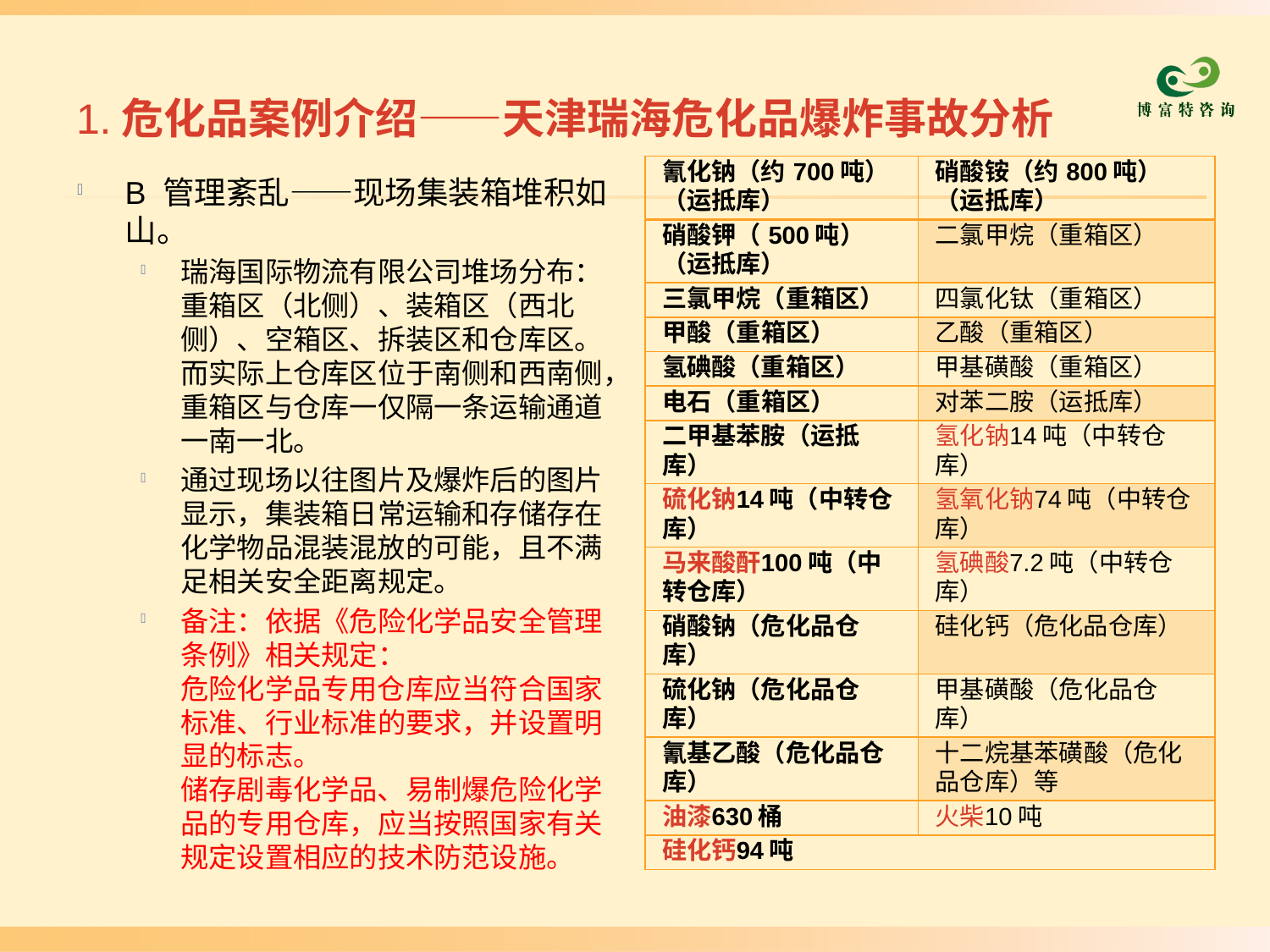

# 1.危化品案例介绍——天津瑞海危化品爆炸事故分析
| 氰化钠（约700吨）（运抵库） | 硝酸铵（约800吨）（运抵库） |
| --- | --- |
| 硝酸钾（500吨）（运抵库） | 二氯甲烷（重箱区） |
| 三氯甲烷（重箱区） | 四氯化钛（重箱区） |
| 甲酸（重箱区） | 乙酸（重箱区） |
| 氢碘酸（重箱区） | 甲基磺酸（重箱区） |
| 电石（重箱区） | 对苯二胺（运抵库） |
| 二甲基苯胺（运抵库） | 氢化钠14吨（中转仓库） |
| 硫化钠14吨（中转仓库） | 氢氧化钠74吨（中转仓库） |
| 马来酸酐100吨（中转仓库） | 氢碘酸7.2吨（中转仓库） |
| 硝酸钠（危化品仓库） | 硅化钙（危化品仓库） |
| 硫化钠（危化品仓库） | 甲基磺酸（危化品仓库） |
| 氰基乙酸（危化品仓库） | 十二烷基苯磺酸（危化品仓库）等 |
| 油漆630桶 | 火柴10吨 |
| 硅化钙94吨 |  |
B 管理紊乱——现场集装箱堆积如山。
瑞海国际物流有限公司堆场分布：重箱区（北侧）、装箱区（西北侧）、空箱区、拆装区和仓库区。而实际上仓库区位于南侧和西南侧，重箱区与仓库一仅隔一条运输通道一南一北。
通过现场以往图片及爆炸后的图片显示，集装箱日常运输和存储存在化学物品混装混放的可能，且不满足相关安全距离规定。
备注：依据《危险化学品安全管理条例》相关规定：
危险化学品专用仓库应当符合国家标准、行业标准的要求，并设置明显的标志。
储存剧毒化学品、易制爆危险化学品的专用仓库，应当按照国家有关规定设置相应的技术防范设施。